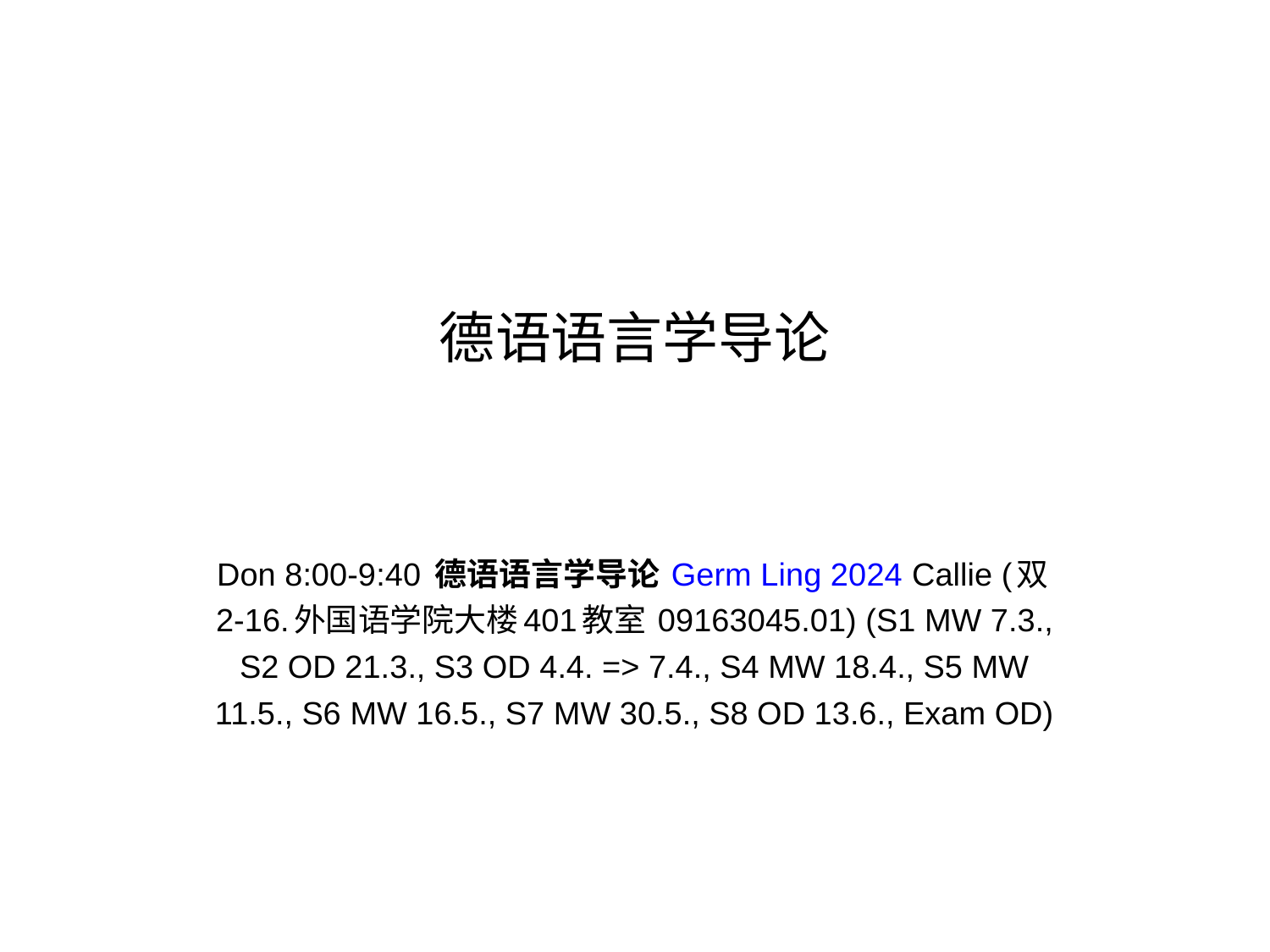

# 德语语言学导论
Don 8:00-9:40 德语语言学导论 Germ Ling 2024 Callie (双2-16.外国语学院大楼401教室 09163045.01) (S1 MW 7.3., S2 OD 21.3., S3 OD 4.4. => 7.4., S4 MW 18.4., S5 MW 11.5., S6 MW 16.5., S7 MW 30.5., S8 OD 13.6., Exam OD)